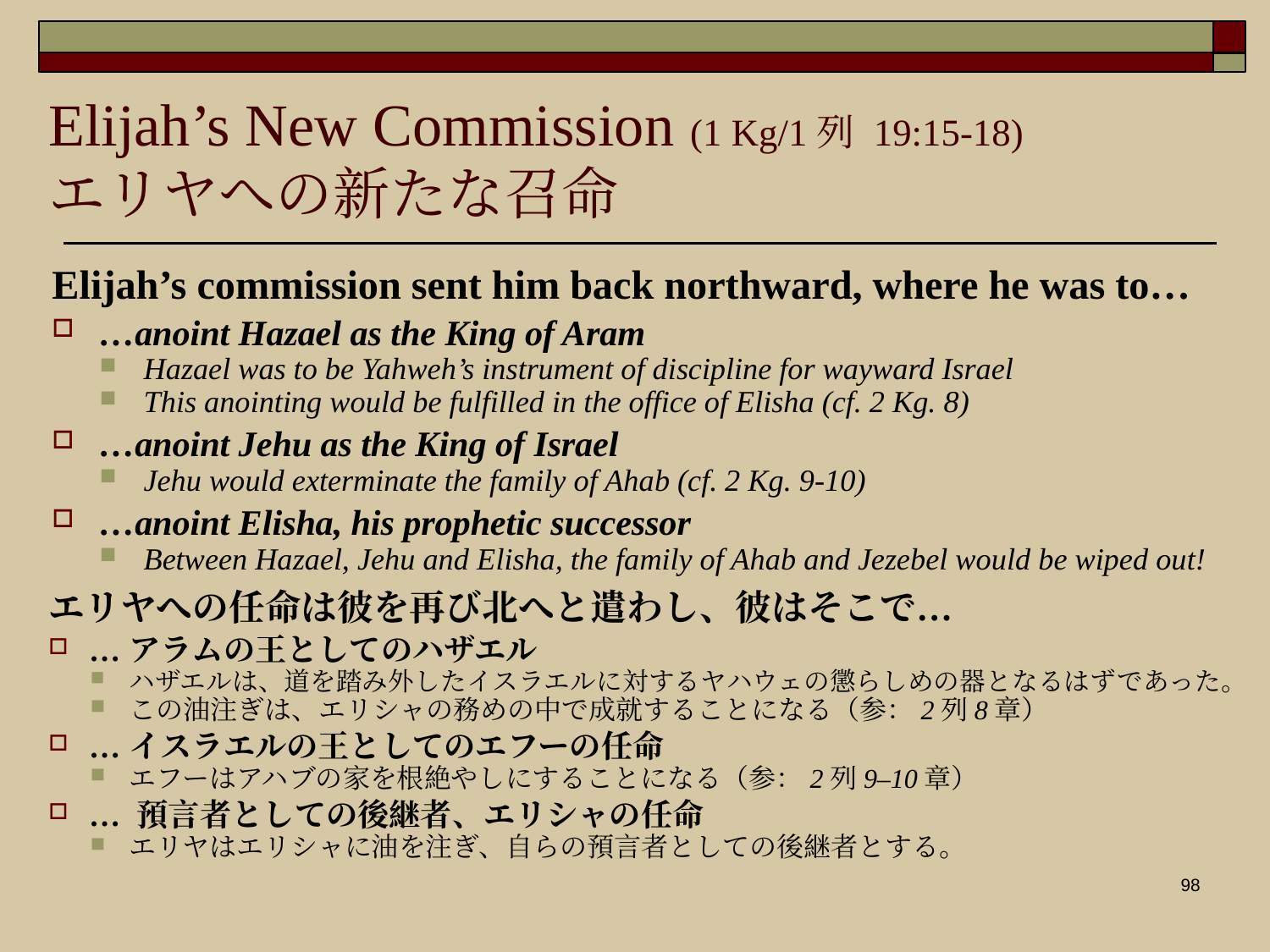

Elijah’s New Commission (1 Kg/1列 19:15-18)
エリヤへの新たな召命
Elijah’s commission sent him back northward, where he was to…
…anoint Hazael as the King of Aram
Hazael was to be Yahweh’s instrument of discipline for wayward Israel
This anointing would be fulfilled in the office of Elisha (cf. 2 Kg. 8)
…anoint Jehu as the King of Israel
Jehu would exterminate the family of Ahab (cf. 2 Kg. 9-10)
…anoint Elisha, his prophetic successor
Between Hazael, Jehu and Elisha, the family of Ahab and Jezebel would be wiped out!
エリヤへの任命は彼を再び北へと遣わし、彼はそこで…
…アラムの王としてのハザエル
ハザエルは、道を踏み外したイスラエルに対するヤハウェの懲らしめの器となるはずであった。
この油注ぎは、エリシャの務めの中で成就することになる（参：2列8章）
…イスラエルの王としてのエフーの任命
エフーはアハブの家を根絶やしにすることになる（参：2列9–10章）
… 預言者としての後継者、エリシャの任命
エリヤはエリシャに油を注ぎ、自らの預言者としての後継者とする。
98